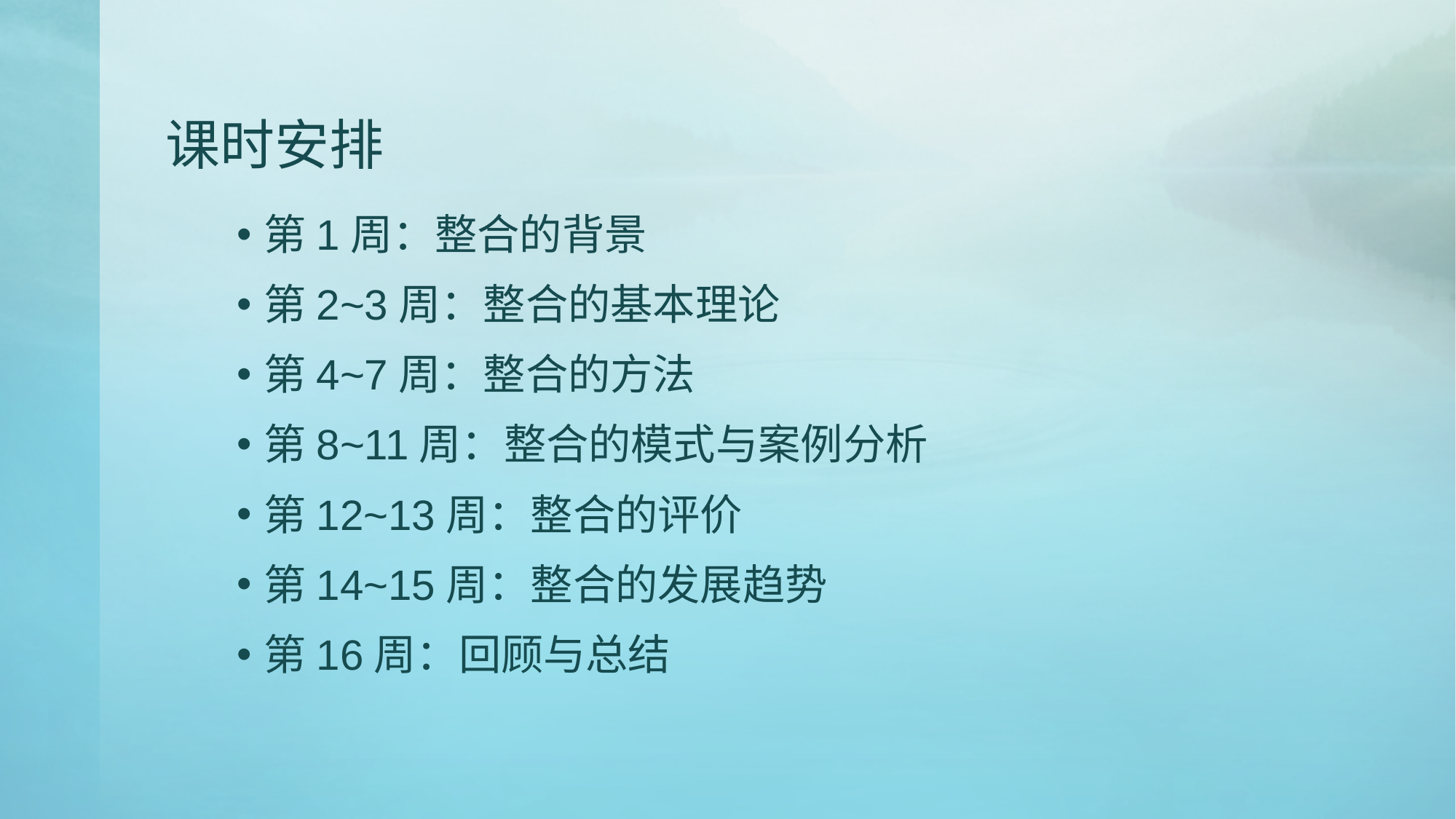

# 课时安排
第1周：整合的背景
第2~3周：整合的基本理论
第4~7周：整合的方法
第8~11周：整合的模式与案例分析
第12~13周：整合的评价
第14~15周：整合的发展趋势
第16周：回顾与总结